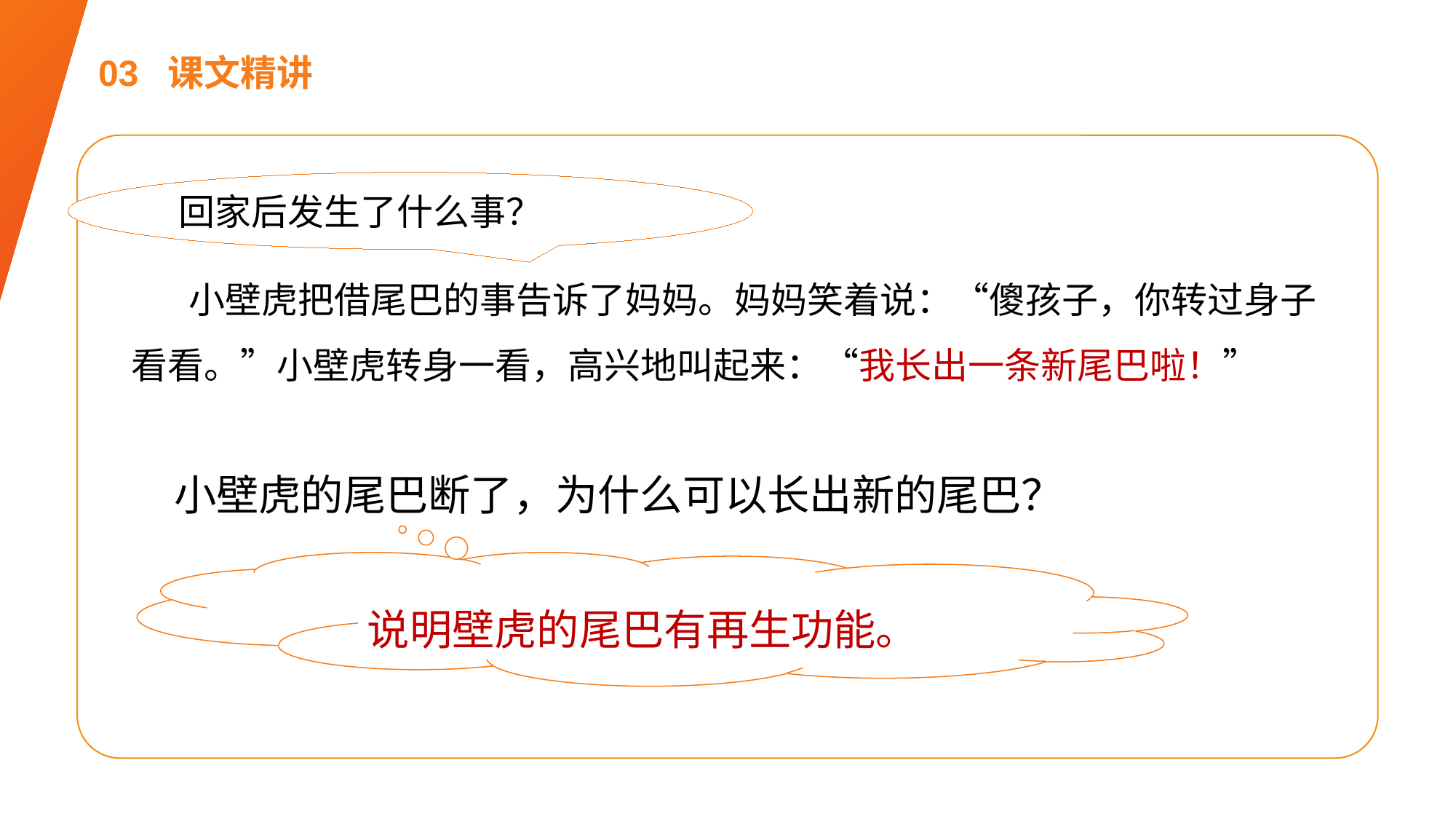

03  课文精讲
回家后发生了什么事？
      小壁虎把借尾巴的事告诉了妈妈。妈妈笑着说：“傻孩子，你转过身子看看。”小壁虎转身一看，高兴地叫起来：“我长出一条新尾巴啦！”
小壁虎的尾巴断了，为什么可以长出新的尾巴？
说明壁虎的尾巴有再生功能。